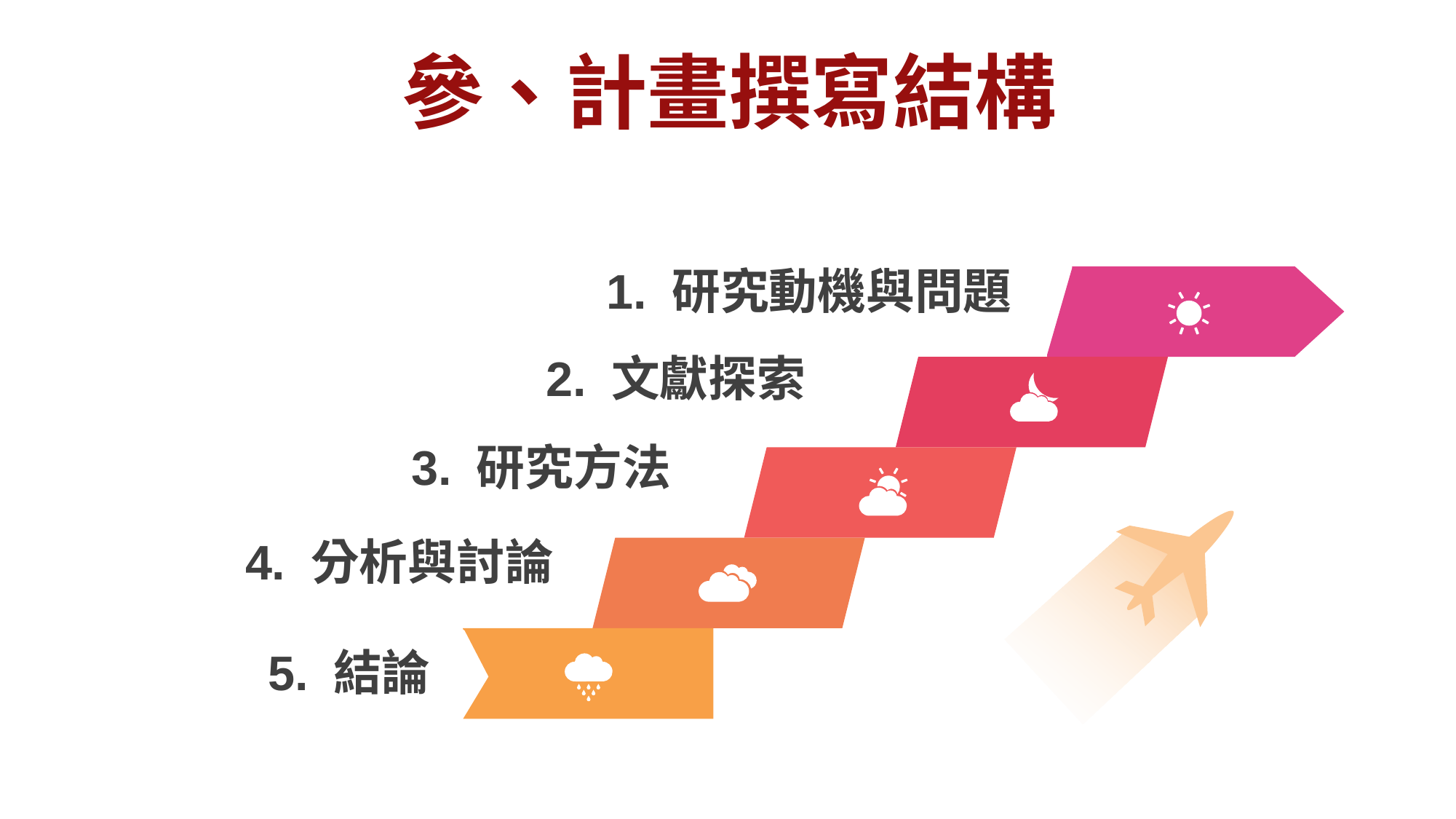

參、計畫撰寫結構
1. 研究動機與問題

2. 文獻探索

3. 研究方法

4. 分析與討論

5. 結論